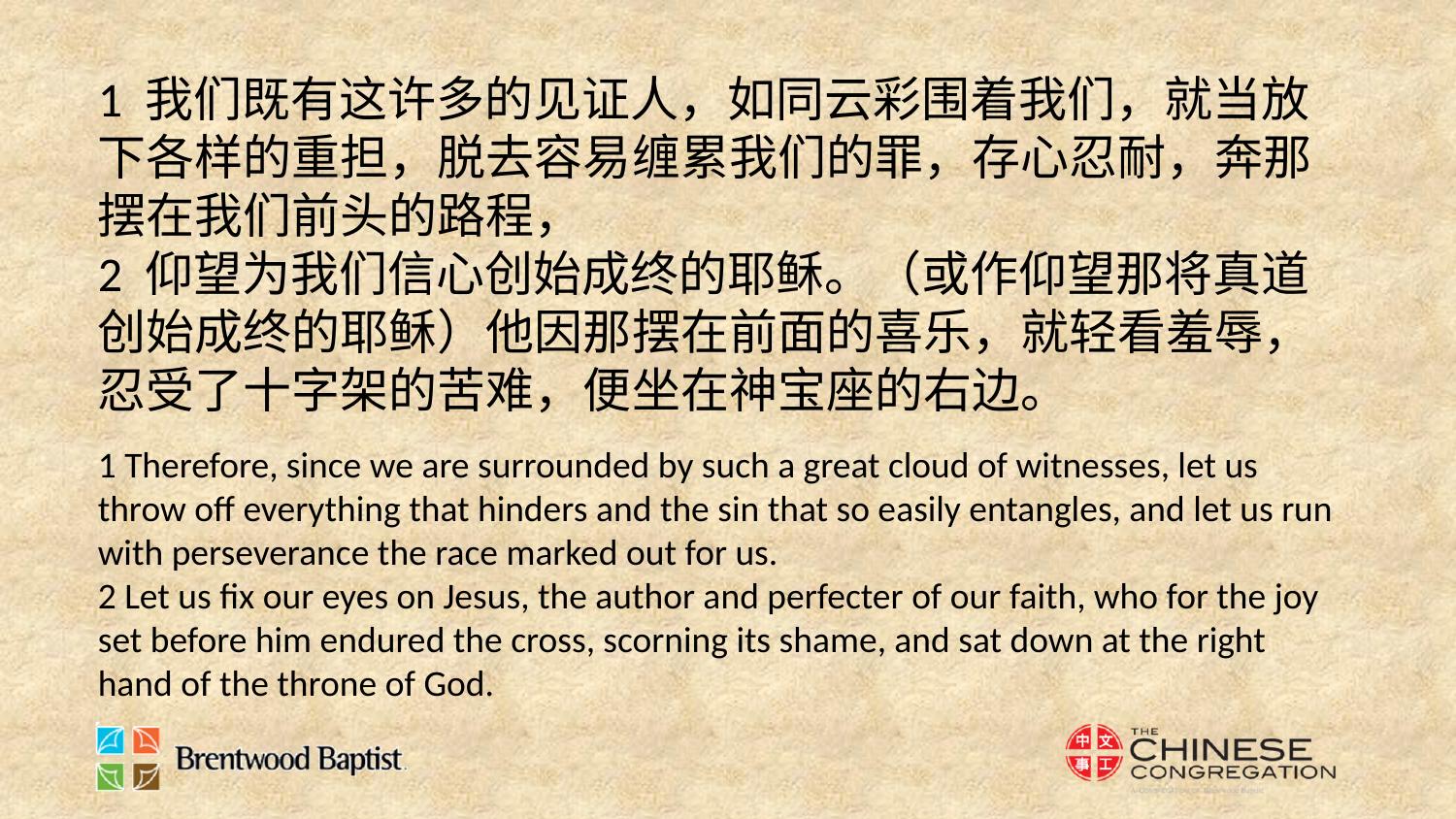

1 我们既有这许多的见证人，如同云彩围着我们，就当放下各样的重担，脱去容易缠累我们的罪，存心忍耐，奔那摆在我们前头的路程，
2 仰望为我们信心创始成终的耶稣。（或作仰望那将真道创始成终的耶稣）他因那摆在前面的喜乐，就轻看羞辱，忍受了十字架的苦难，便坐在神宝座的右边。

1 Therefore, since we are surrounded by such a great cloud of witnesses, let us throw off everything that hinders and the sin that so easily entangles, and let us run with perseverance the race marked out for us.
2 Let us fix our eyes on Jesus, the author and perfecter of our faith, who for the joy set before him endured the cross, scorning its shame, and sat down at the right hand of the throne of God.